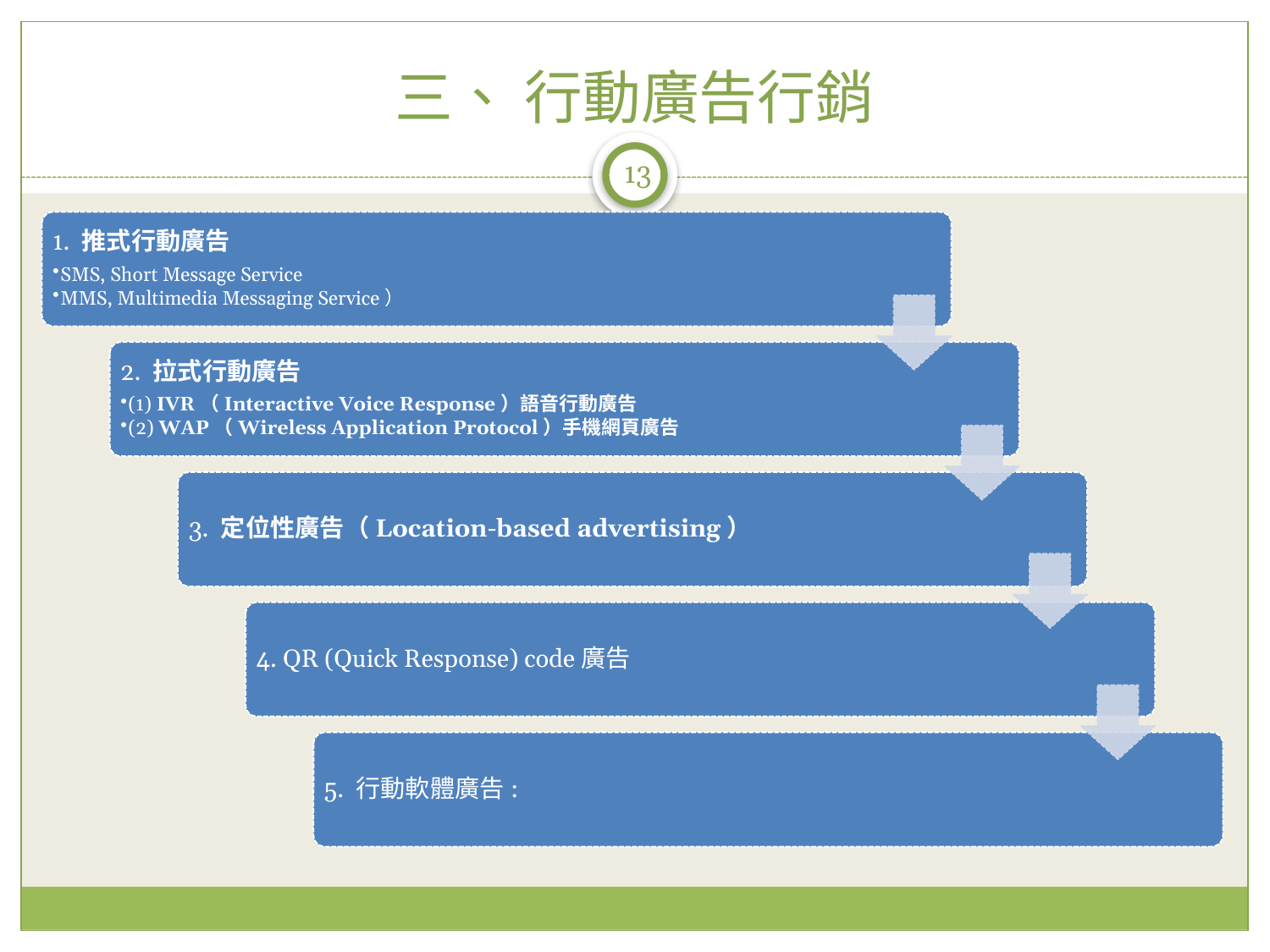

# 三、 行動廣告行銷
13
1. 推式行動廣告
SMS, Short Message Service
MMS, Multimedia Messaging Service）
2. 拉式行動廣告
(1) IVR（Interactive Voice Response）語音行動廣告
(2) WAP（Wireless Application Protocol）手機網頁廣告
3. 定位性廣告（Location-based advertising）
4. QR (Quick Response) code廣告
5. 行動軟體廣告: